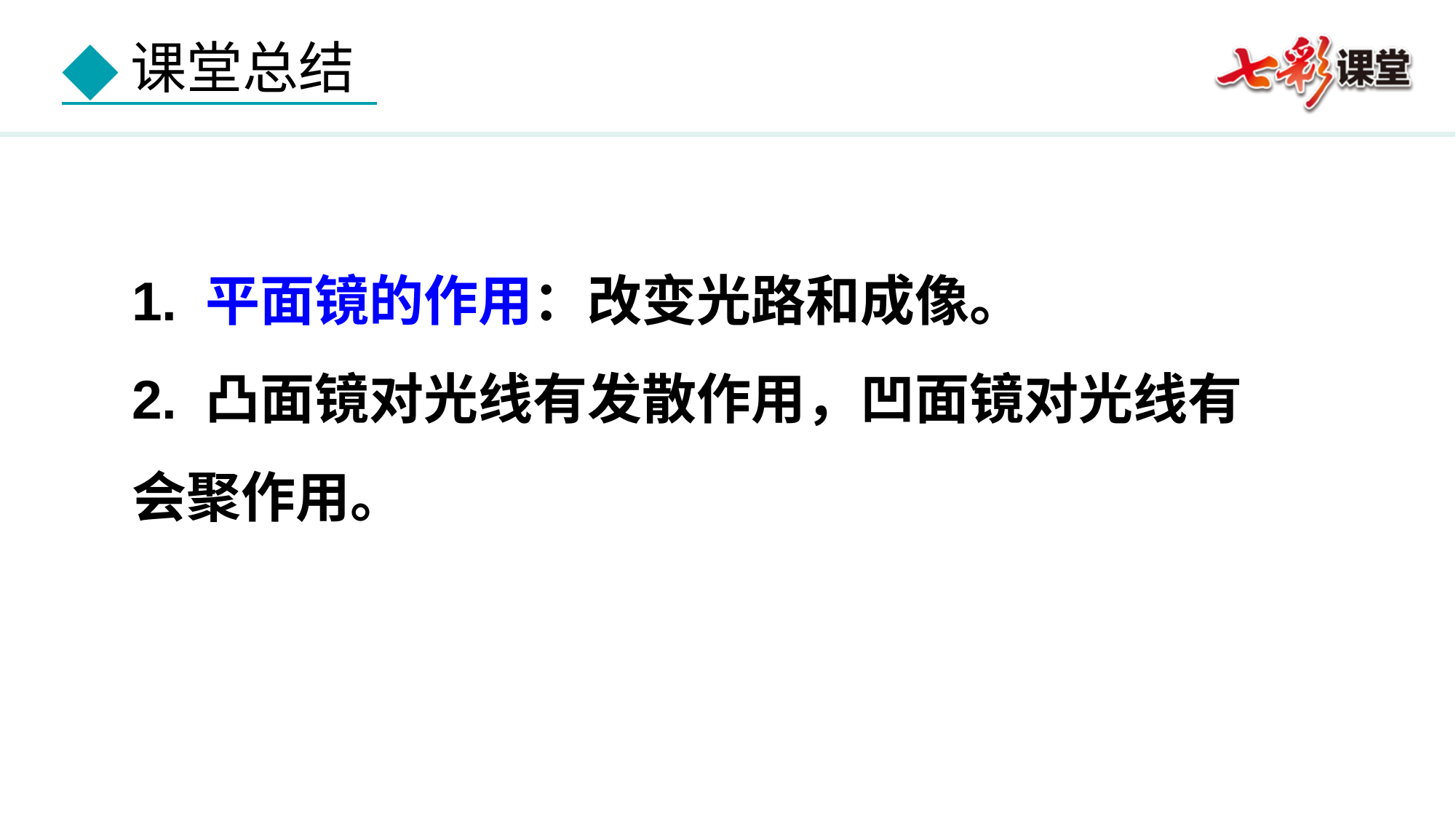

1. 平面镜的作用：改变光路和成像。
2. 凸面镜对光线有发散作用，凹面镜对光线有会聚作用。